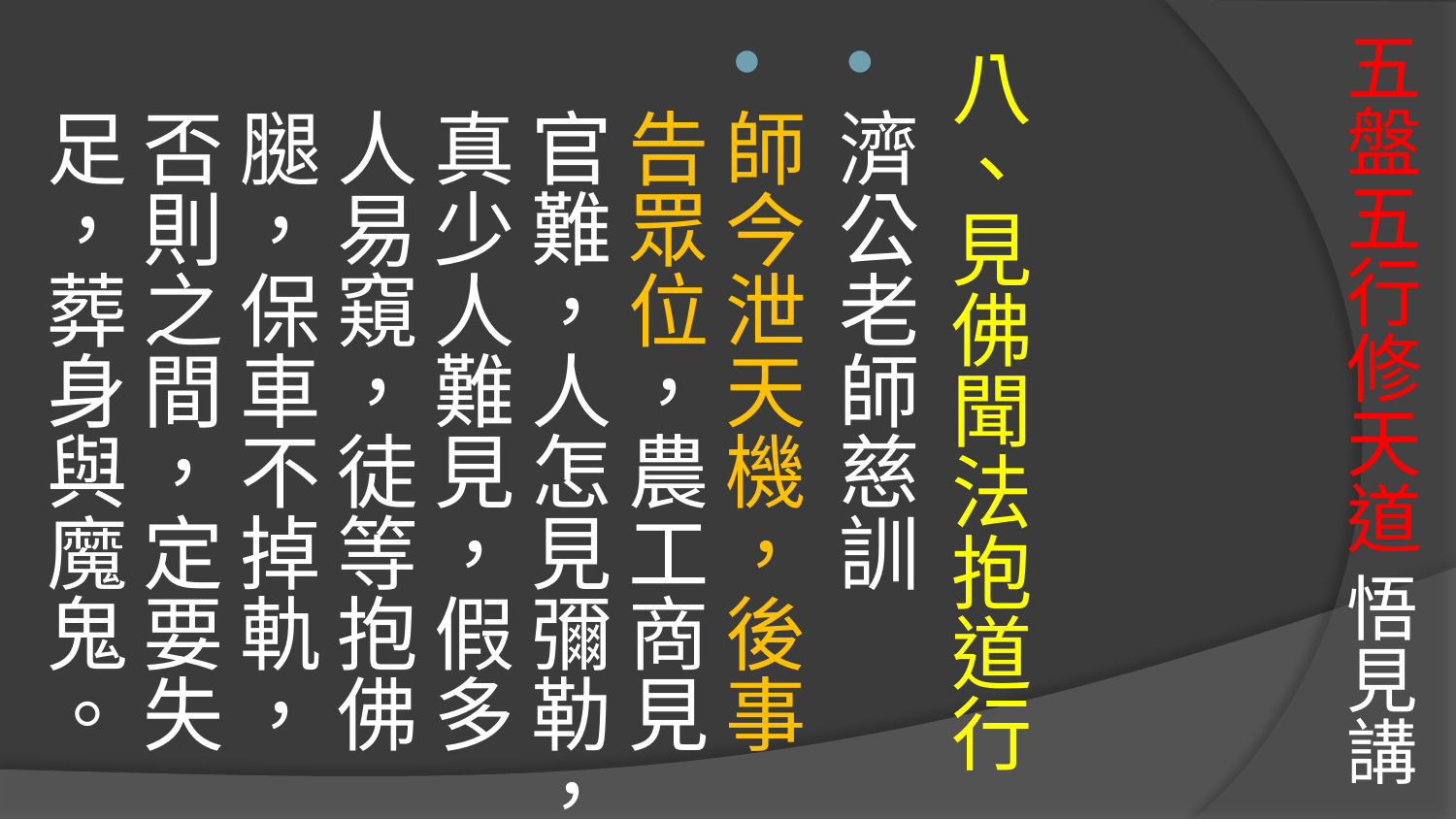

# 五盤五行修天道 悟見講
八、見佛聞法抱道行
濟公老師慈訓
師今泄天機，後事告眾位，農工商見官難，人怎見彌勒，真少人難見，假多人易窺，徒等抱佛腿，保車不掉軌，否則之間，定要失足，葬身與魔鬼。